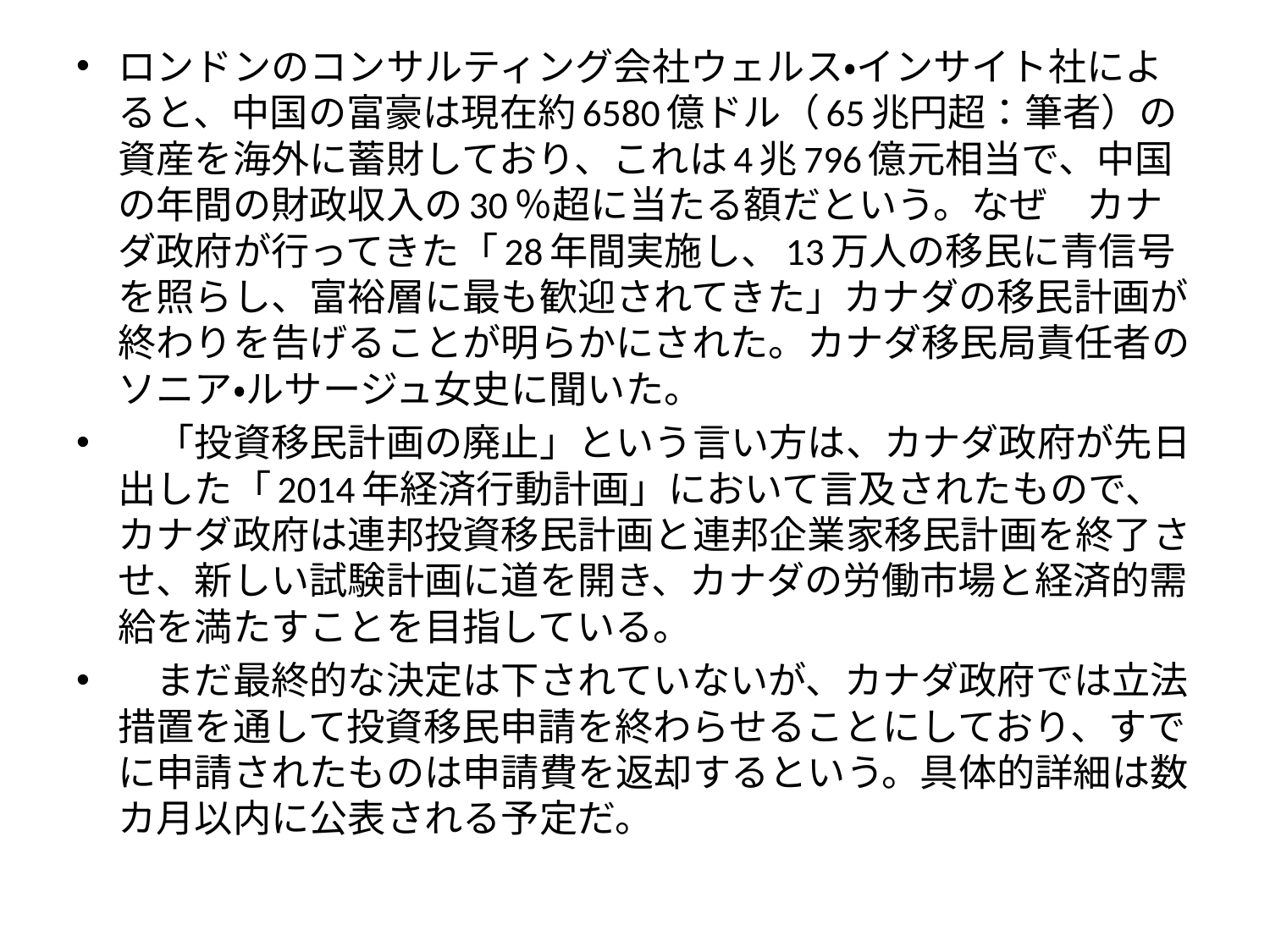

ロンドンのコンサルティング会社ウェルス・インサイト社によると、中国の富豪は現在約6580億ドル（65兆円超：筆者）の資産を海外に蓄財しており、これは4兆796億元相当で、中国の年間の財政収入の30％超に当たる額だという。なぜ　カナダ政府が行ってきた「28年間実施し、13万人の移民に青信号を照らし、富裕層に最も歓迎されてきた」カナダの移民計画が終わりを告げることが明らかにされた。カナダ移民局責任者のソニア・ルサージュ女史に聞いた。
　「投資移民計画の廃止」という言い方は、カナダ政府が先日出した「2014年経済行動計画」において言及されたもので、カナダ政府は連邦投資移民計画と連邦企業家移民計画を終了させ、新しい試験計画に道を開き、カナダの労働市場と経済的需給を満たすことを目指している。
　まだ最終的な決定は下されていないが、カナダ政府では立法措置を通して投資移民申請を終わらせることにしており、すでに申請されたものは申請費を返却するという。具体的詳細は数カ月以内に公表される予定だ。